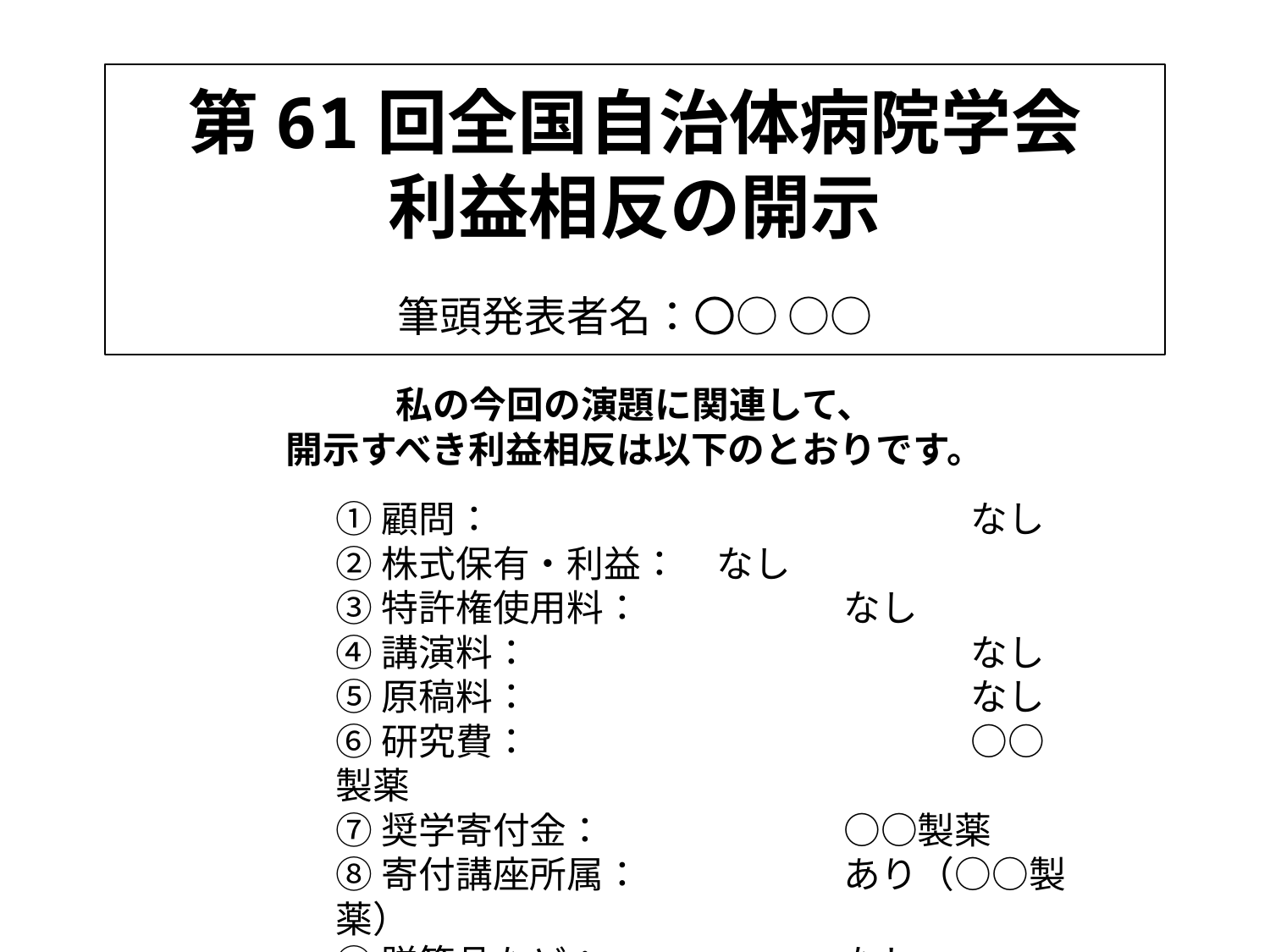

第61回全国自治体病院学会
利益相反の開示

筆頭発表者名：〇○ ○○
私の今回の演題に関連して、
開示すべき利益相反は以下のとおりです。
①顧問：				なし
②株式保有・利益：	なし
③特許権使用料：		なし
④講演料：				なし
⑤原稿料：				なし
⑥研究費：				○○製薬
⑦奨学寄付金：		○○製薬
⑧寄付講座所属：		あり（○○製薬）
⑨贈答品など：		なし